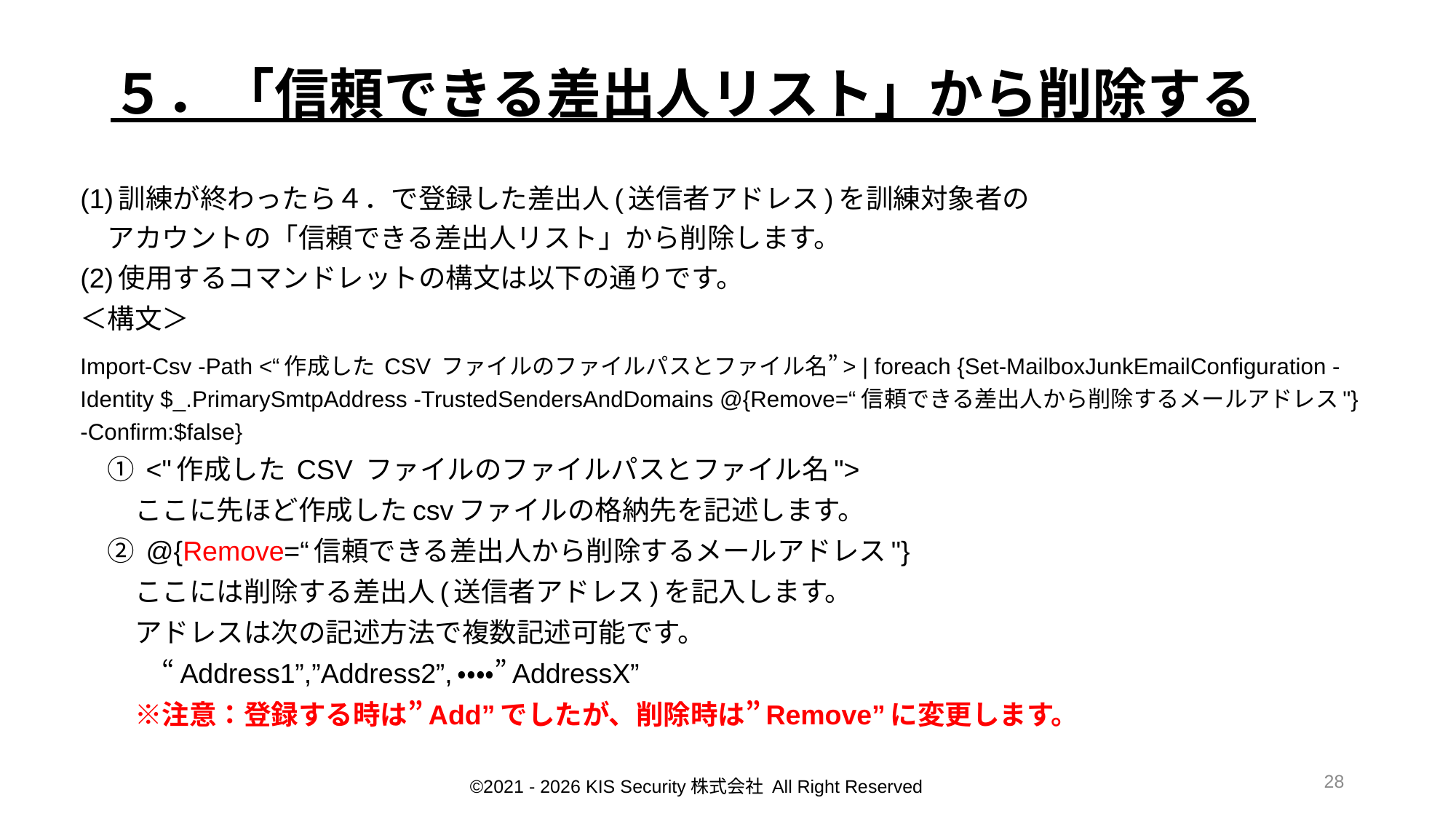

# ５．「信頼できる差出人リスト」から削除する
(1)訓練が終わったら４．で登録した差出人(送信者アドレス)を訓練対象者の
　アカウントの「信頼できる差出人リスト」から削除します。
(2)使用するコマンドレットの構文は以下の通りです。
＜構文＞
Import-Csv -Path <“作成した CSV ファイルのファイルパスとファイル名”> | foreach {Set-MailboxJunkEmailConfiguration -Identity $_.PrimarySmtpAddress -TrustedSendersAndDomains @{Remove=“信頼できる差出人から削除するメールアドレス"} -Confirm:$false}
　① <"作成した CSV ファイルのファイルパスとファイル名">
　　ここに先ほど作成したcsvファイルの格納先を記述します。
　② @{Remove=“信頼できる差出人から削除するメールアドレス"}
　　ここには削除する差出人(送信者アドレス)を記入します。
　　アドレスは次の記述方法で複数記述可能です。
　　　“Address1”,”Address2”,・・・・”AddressX”
　　※注意：登録する時は”Add”でしたが、削除時は”Remove”に変更します。
28